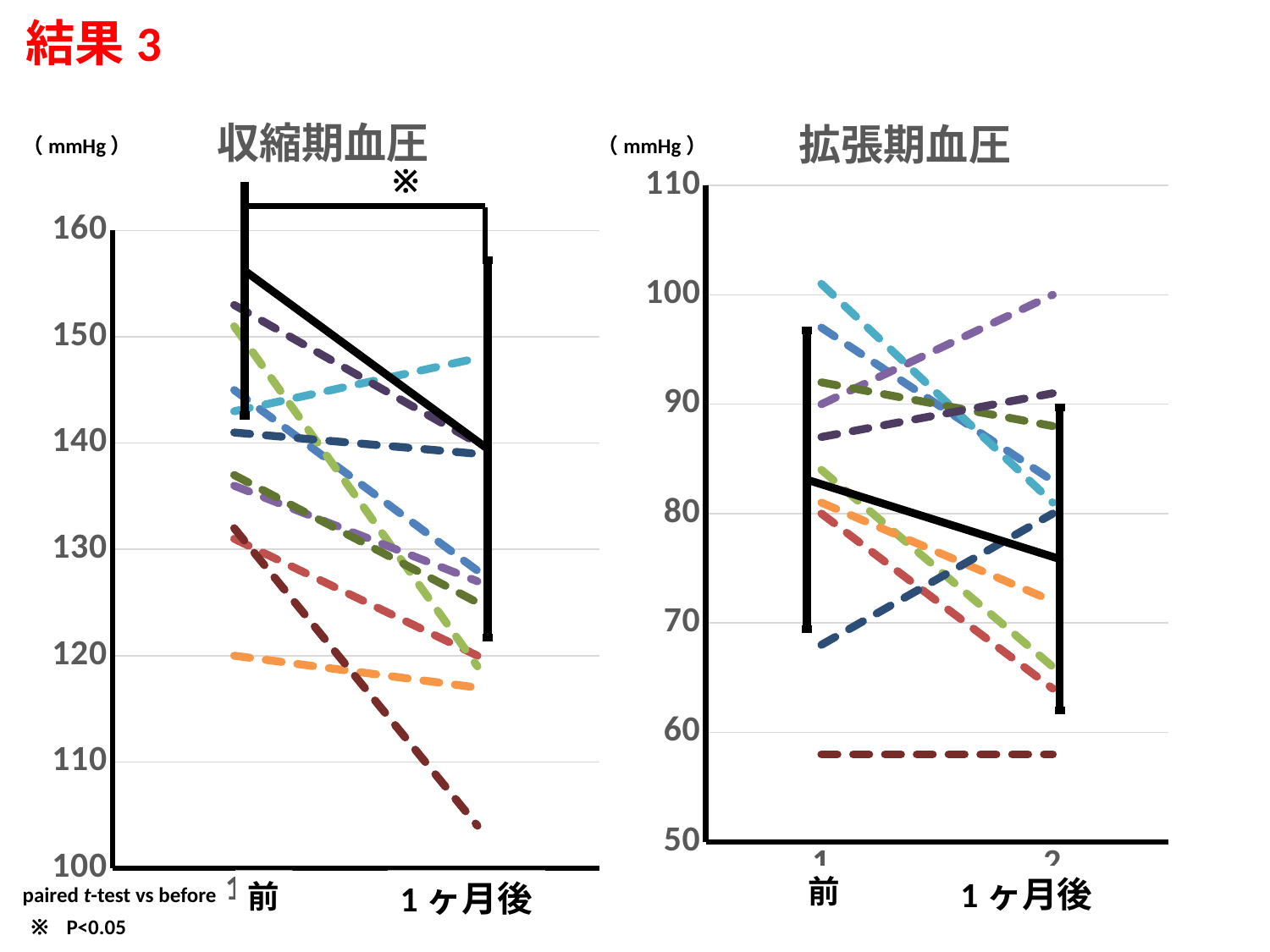

結果3

### Chart: 拡張期血圧

| Category |  |  |  |  |  |  |  |  |  |  |
|---|---|---|---|---|---|---|---|---|---|---|

### Chart: 収縮期血圧

| Category |  |  |  |  |  |  |  |  |  |  |
|---|---|---|---|---|---|---|---|---|---|---|
（mmHg）
（mmHg）
※

### Chart

| Category |  |
|---|---|

### Chart

| Category |  |
|---|---|
前
1ヶ月後
前
1ヶ月後
paired t-test vs before
※
P<0.05